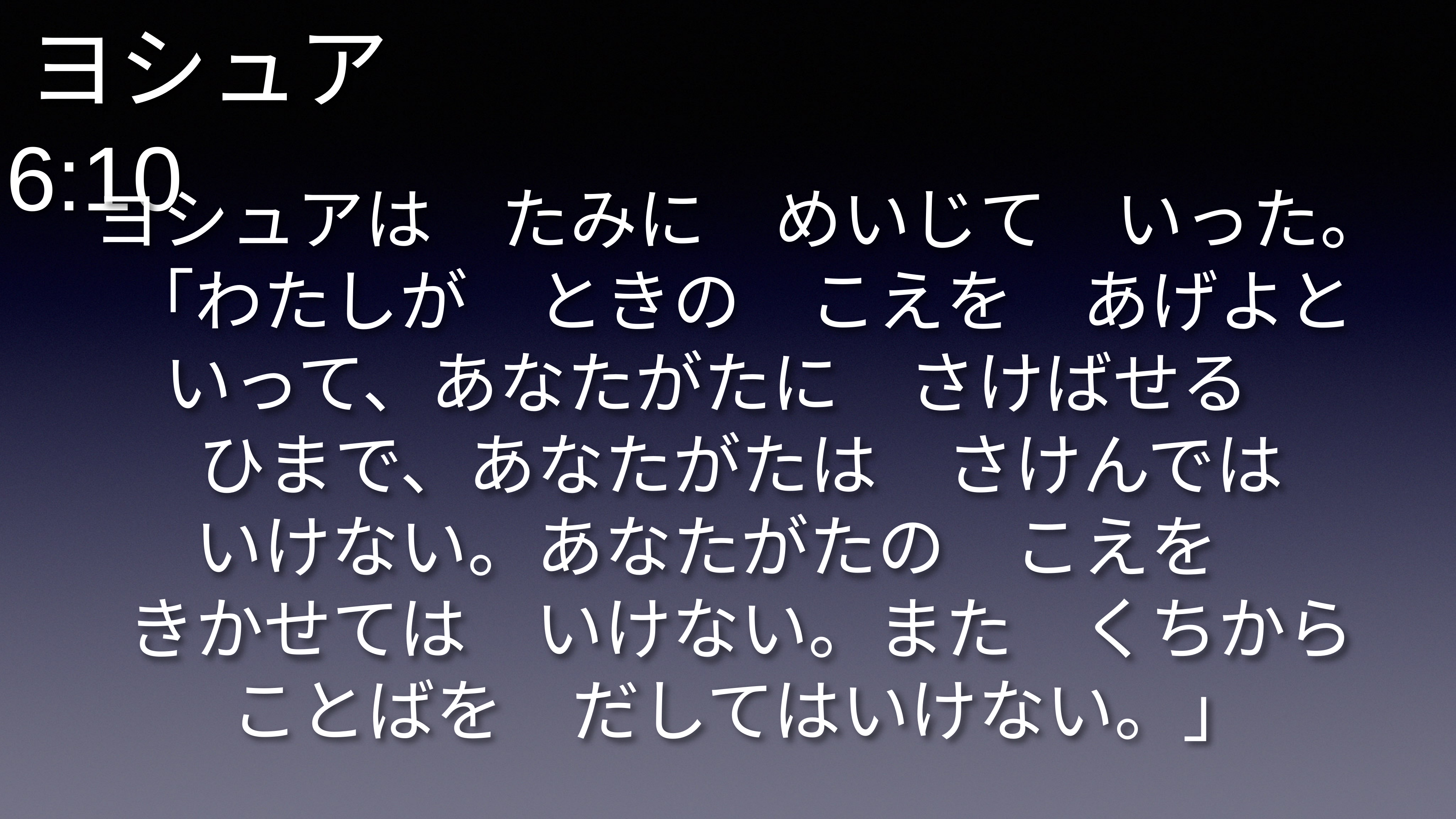

ヨシュア 6:10
ヨシュアは　たみに　めいじて　いった。
「わたしが　ときの　こえを　あげよと
いって、あなたがたに　さけばせる
ひまで、あなたがたは　さけんでは
いけない。あなたがたの　こえを
きかせては　いけない。また　くちから
ことばを　だしてはいけない。」